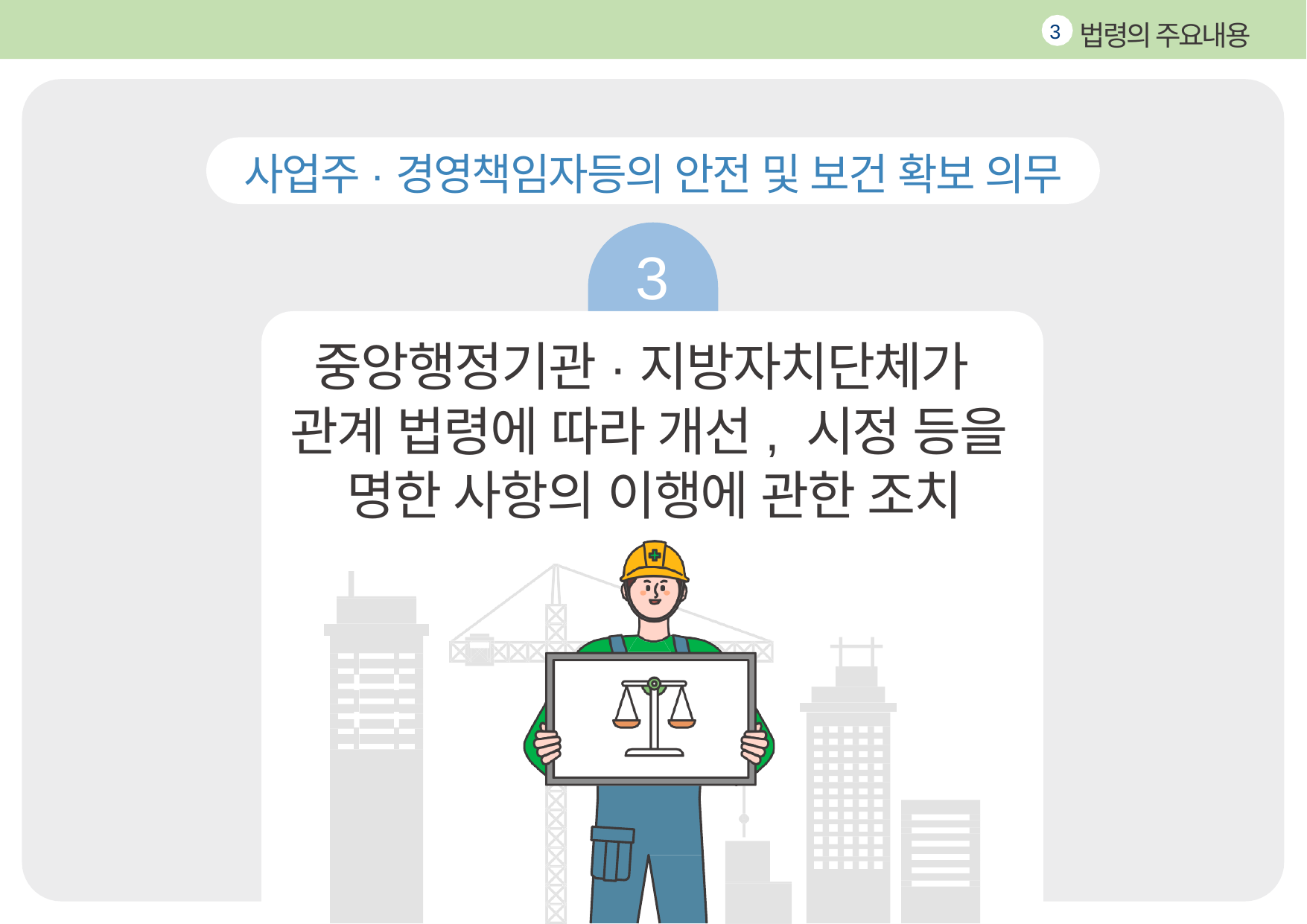

법령의 주요내용
3

사업주·경영책임자등의 안전 및 보건 확보 의무

3

중앙행정기관·지방자치단체가
관계 법령에 따라 개선, 시정 등을  명한 사항의 이행에 관한 조치